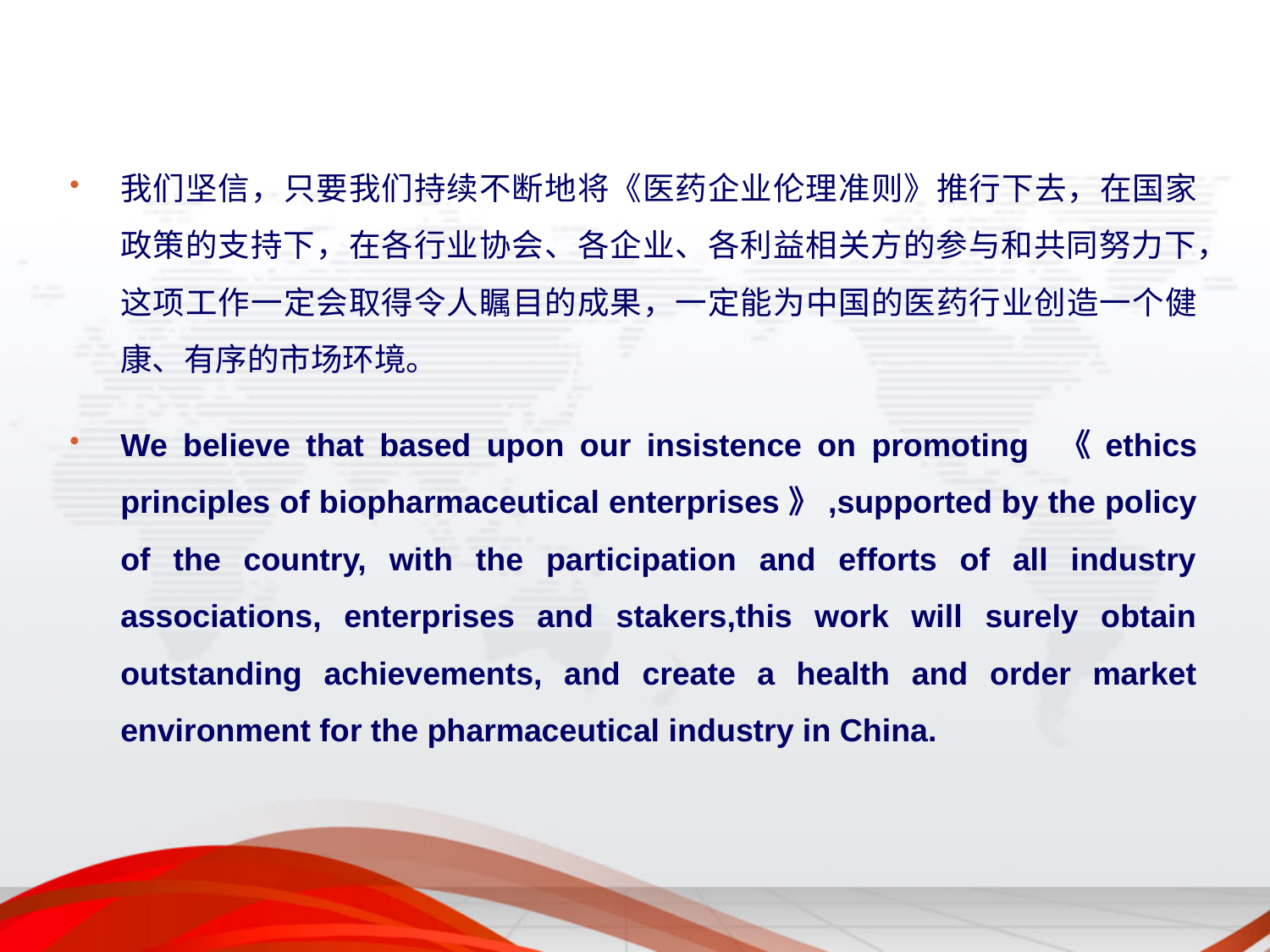

我们坚信，只要我们持续不断地将《医药企业伦理准则》推行下去，在国家政策的支持下，在各行业协会、各企业、各利益相关方的参与和共同努力下，这项工作一定会取得令人瞩目的成果，一定能为中国的医药行业创造一个健康、有序的市场环境。
We believe that based upon our insistence on promoting 《ethics principles of biopharmaceutical enterprises》,supported by the policy of the country, with the participation and efforts of all industry associations, enterprises and stakers,this work will surely obtain outstanding achievements, and create a health and order market environment for the pharmaceutical industry in China.